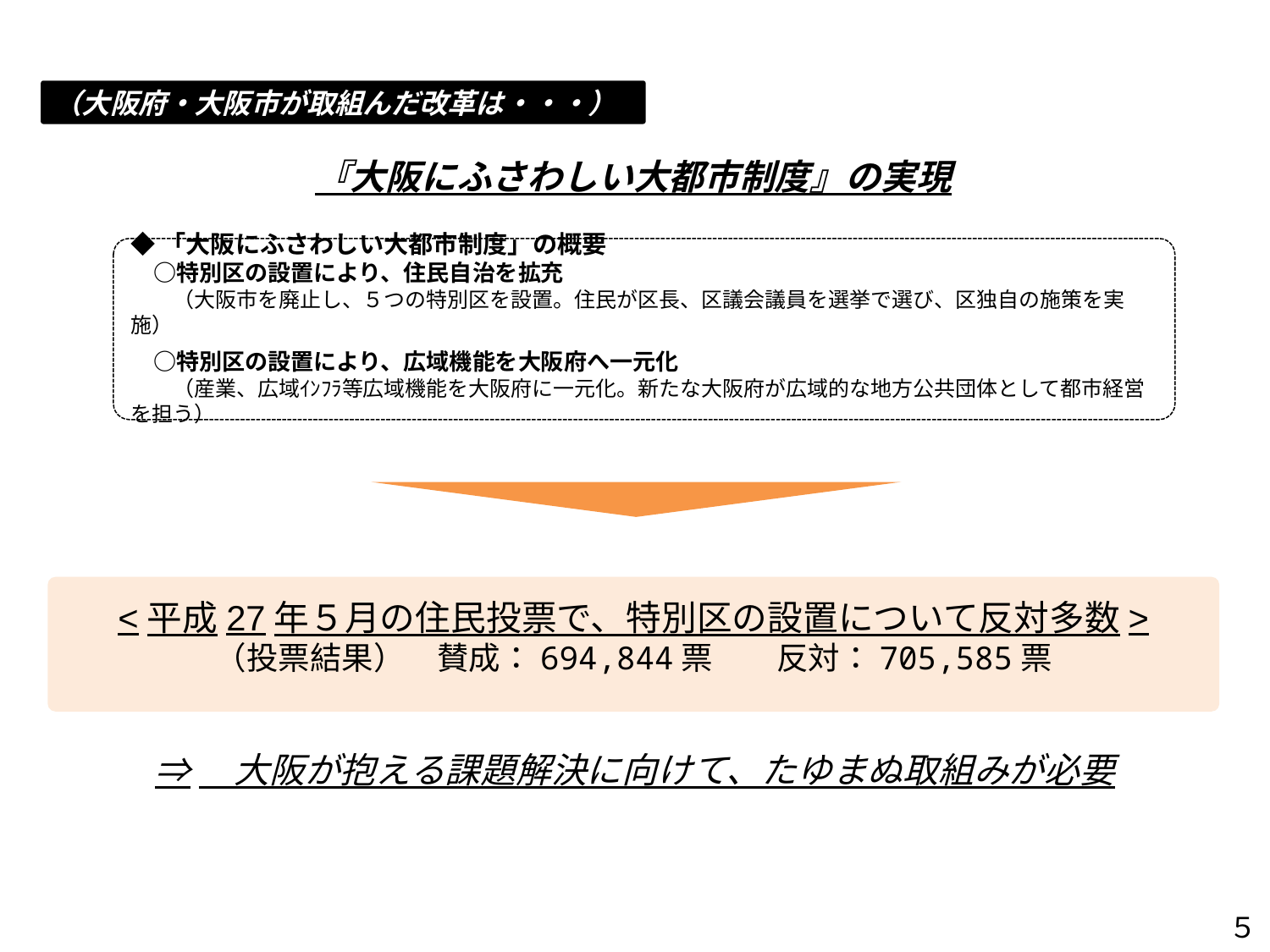

（大阪府・大阪市が取組んだ改革は・・・）
『大阪にふさわしい大都市制度』の実現

◆「大阪にふさわしい大都市制度」の概要
　○特別区の設置により、住民自治を拡充
　　（大阪市を廃止し、５つの特別区を設置。住民が区長、区議会議員を選挙で選び、区独自の施策を実施）

　○特別区の設置により、広域機能を大阪府へ一元化
　　（産業、広域ｲﾝﾌﾗ等広域機能を大阪府に一元化。新たな大阪府が広域的な地方公共団体として都市経営を担う）

<平成27年５月の住民投票で、特別区の設置について反対多数>
（投票結果）　賛成：694,844票　　反対：705,585票

⇒　大阪が抱える課題解決に向けて、たゆまぬ取組みが必要
５